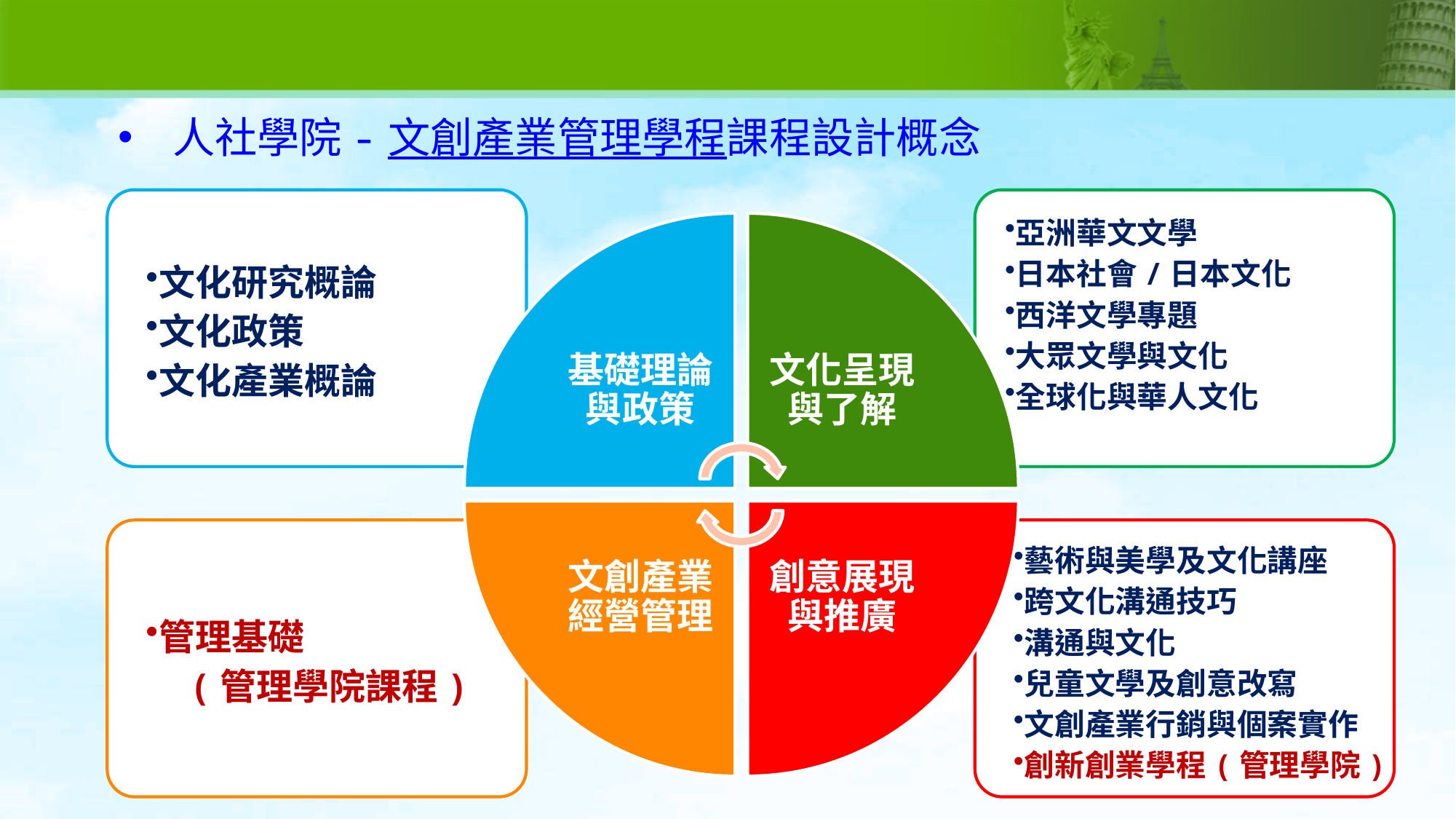

人社學院-文創產業管理學程課程設計概念
文化研究概論
文化政策
文化產業概論
亞洲華文文學
日本社會/日本文化
西洋文學專題
大眾文學與文化
全球化與華人文化

基礎理論與政策
文化呈現與了解

文創產業經營管理
創意展現與推廣
藝術與美學及文化講座
跨文化溝通技巧
溝通與文化
兒童文學及創意改寫
文創產業行銷與個案實作
創新創業學程(管理學院)

管理基礎
  (管理學院課程)